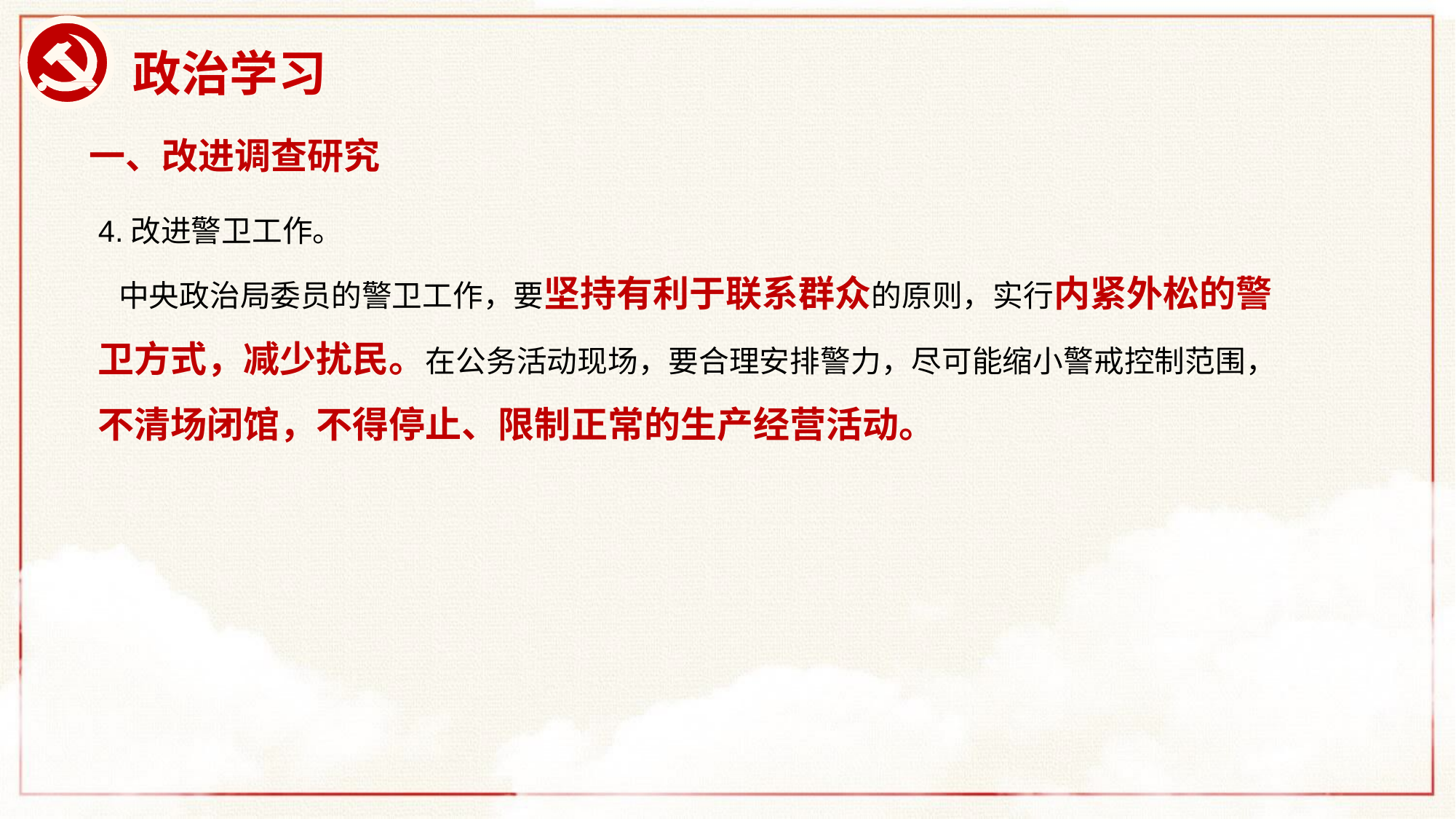

# 政治学习
一、改进调查研究

4.改进警卫工作。
  中央政治局委员的警卫工作，要坚持有利于联系群众的原则，实行内紧外松的警卫方式，减少扰民。在公务活动现场，要合理安排警力，尽可能缩小警戒控制范围，不清场闭馆，不得停止、限制正常的生产经营活动。